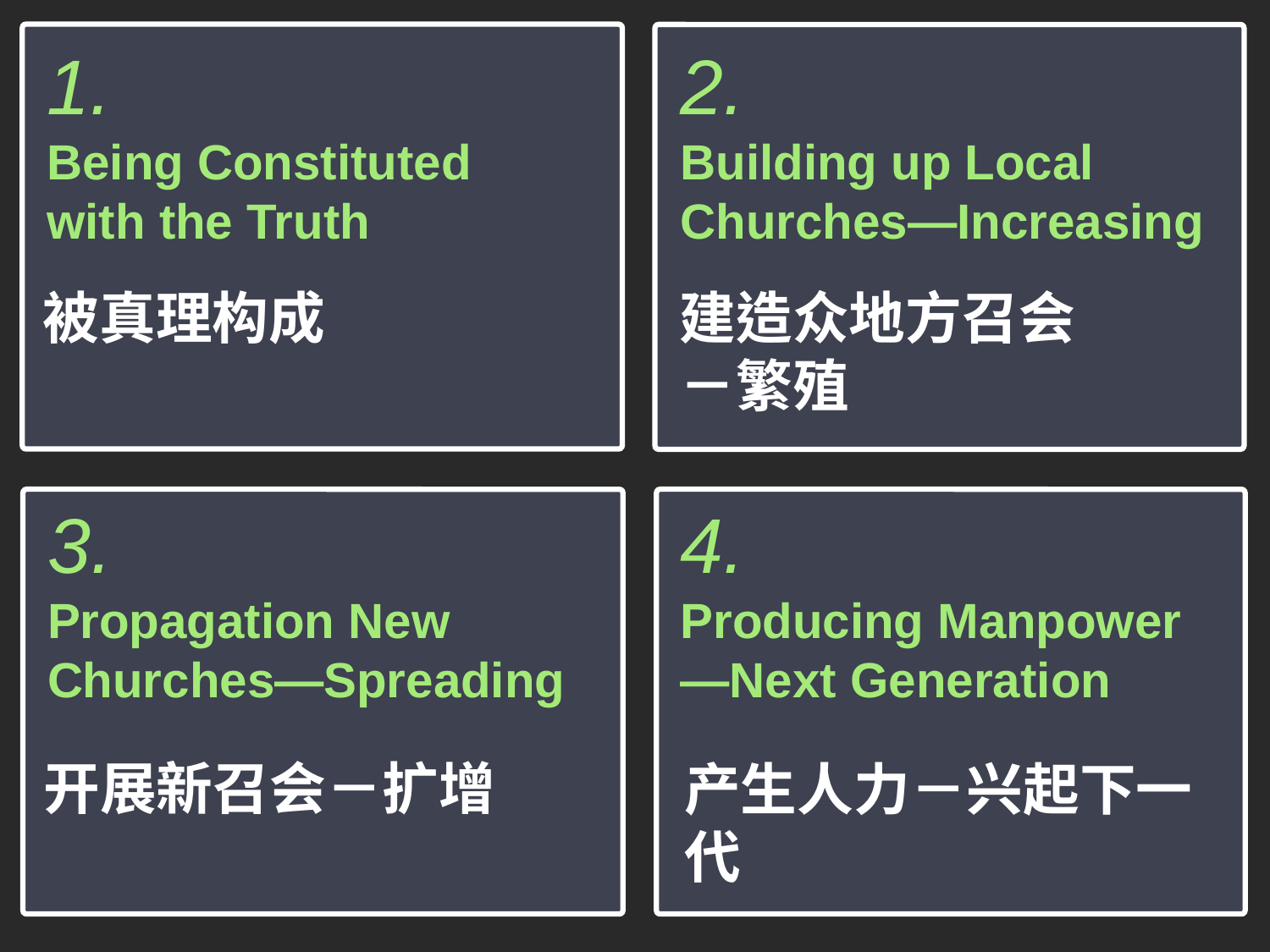

1.
Being Constituted
with the Truth
被真理构成

2.
Building up Local Churches—Increasing
建造众地方召会
－繁殖

3.
Propagation New Churches—Spreading
开展新召会－扩增

4.
Producing Manpower
—Next Generation
产生人力－兴起下一代